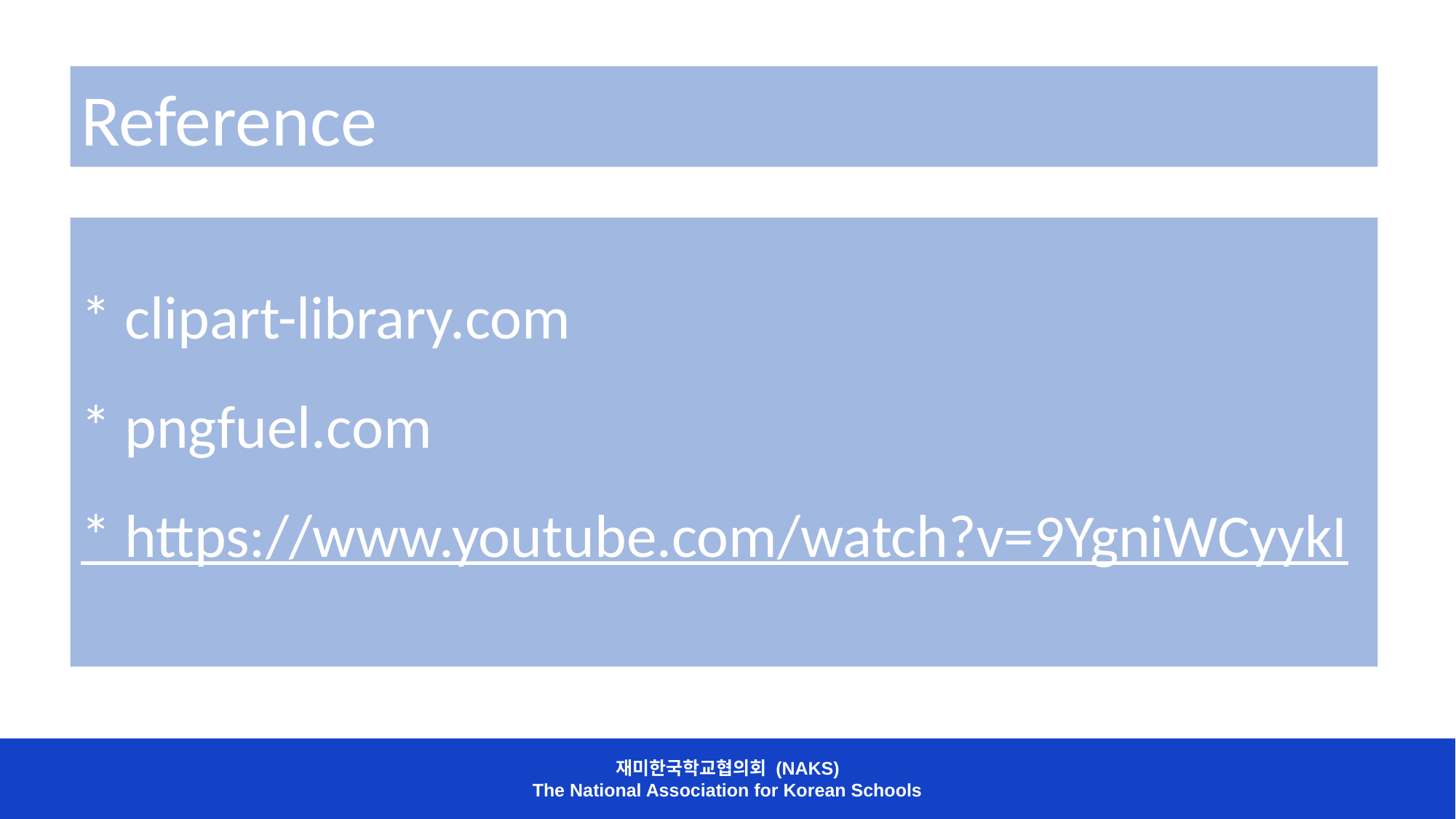

Reference
* clipart-library.com
* pngfuel.com
* https://www.youtube.com/watch?v=9YgniWCyykI

재미한국학교협의회 (NAKS)
The National Association for Korean Schools